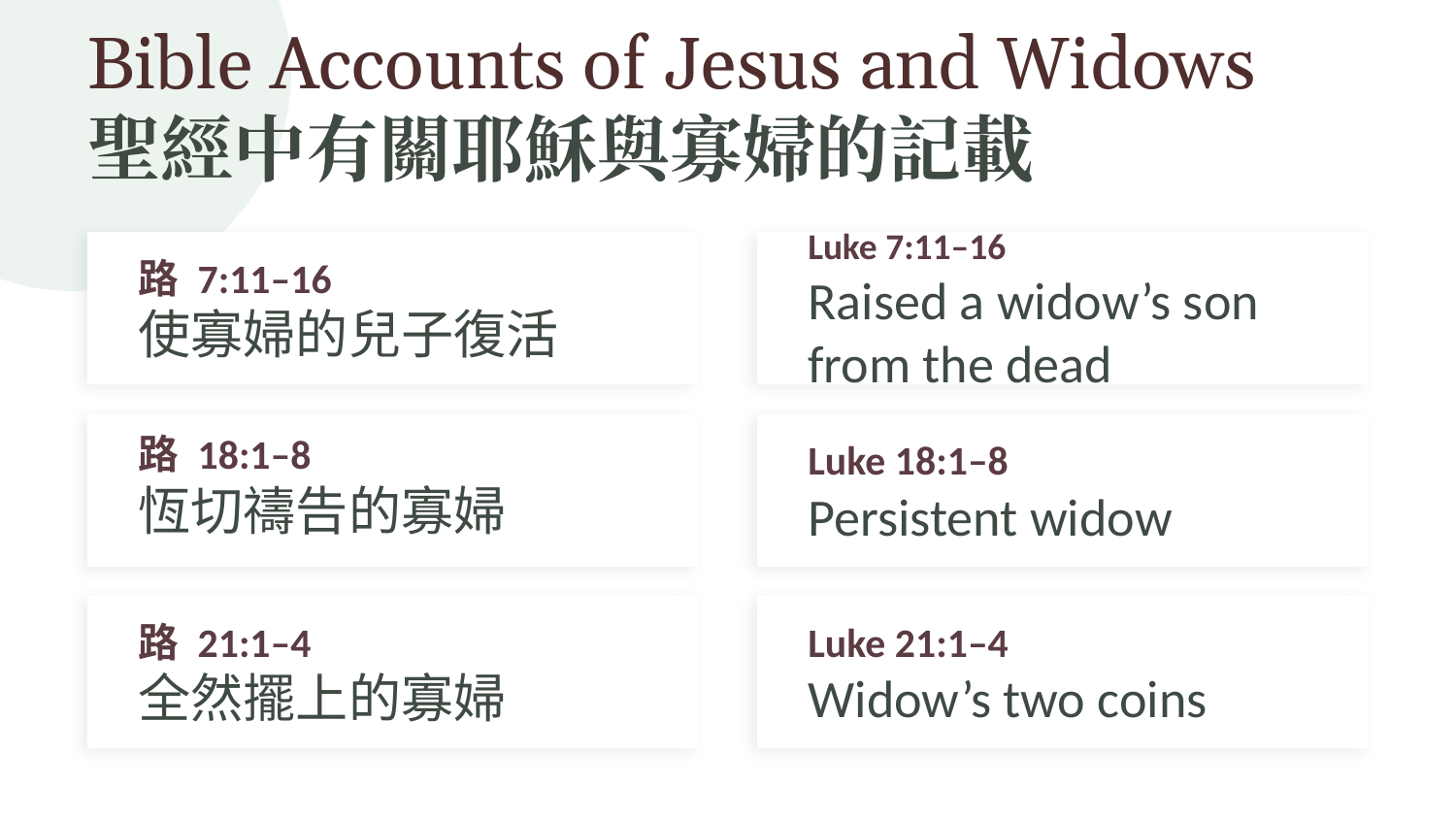

Bible Accounts of Jesus and Widows
聖經中有關耶穌與寡婦的記載

路 7:11–16
使寡婦的兒子復活
Luke 7:11–16
Raised a widow’s son from the dead

路 18:1–8
恆切禱告的寡婦
Luke 18:1–8
Persistent widow

路 21:1–4
全然擺上的寡婦
Luke 21:1–4
Widow’s two coins